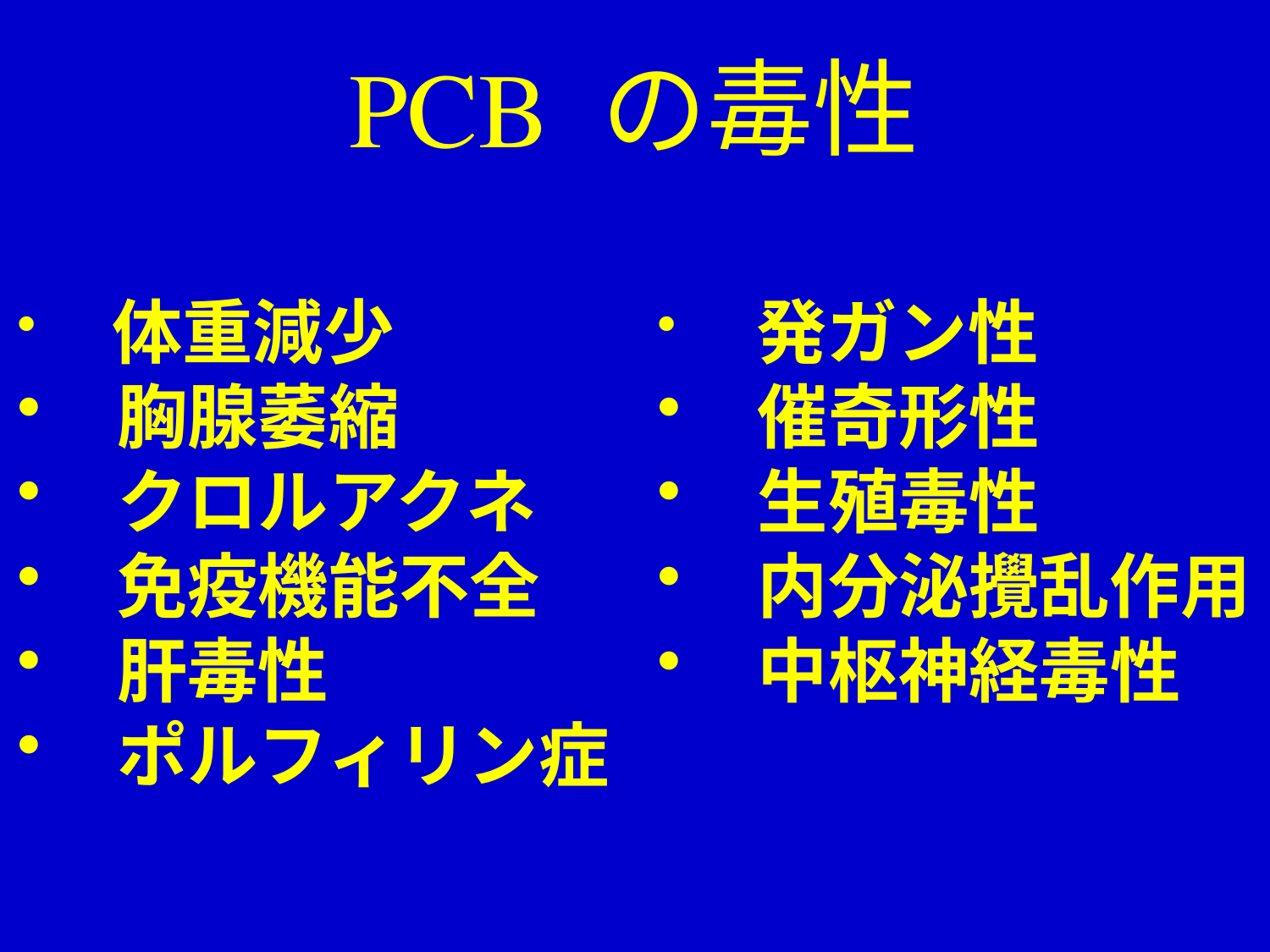

PCB の毒性
    体重減少
　胸腺萎縮
　クロルアクネ
　免疫機能不全
　肝毒性
　ポルフィリン症
　 発ガン性
　催奇形性
　生殖毒性
　内分泌攪乱作用
　中枢神経毒性